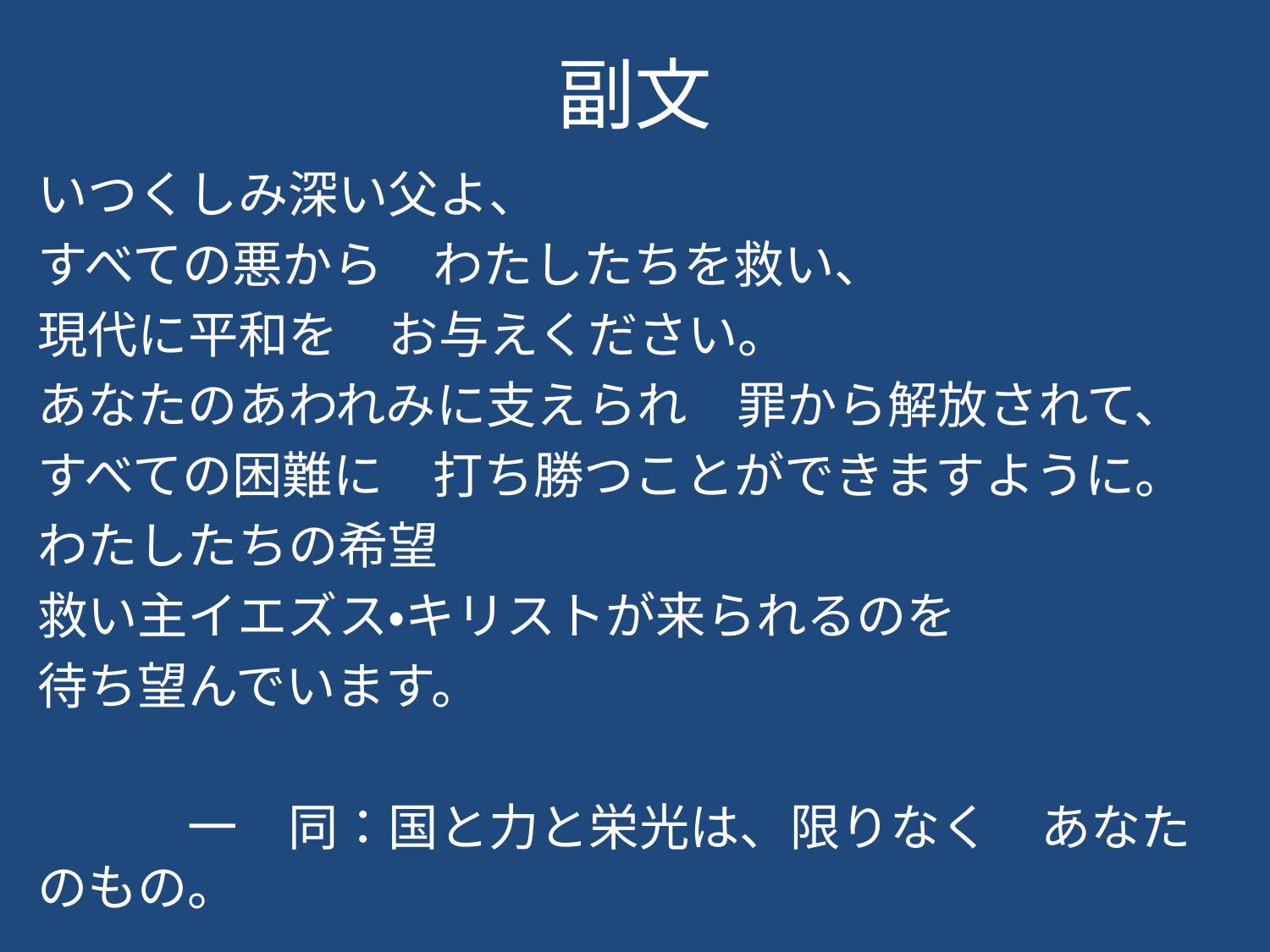

# 副文
いつくしみ深い父よ、
すべての悪から　わたしたちを救い、
現代に平和を　お与えください。
あなたのあわれみに支えられ　罪から解放されて、
すべての困難に　打ち勝つことができますように。
わたしたちの希望
救い主イエズス・キリストが来られるのを
待ち望んでいます。

　　　一　同：国と力と栄光は、限りなく　あなたのもの。